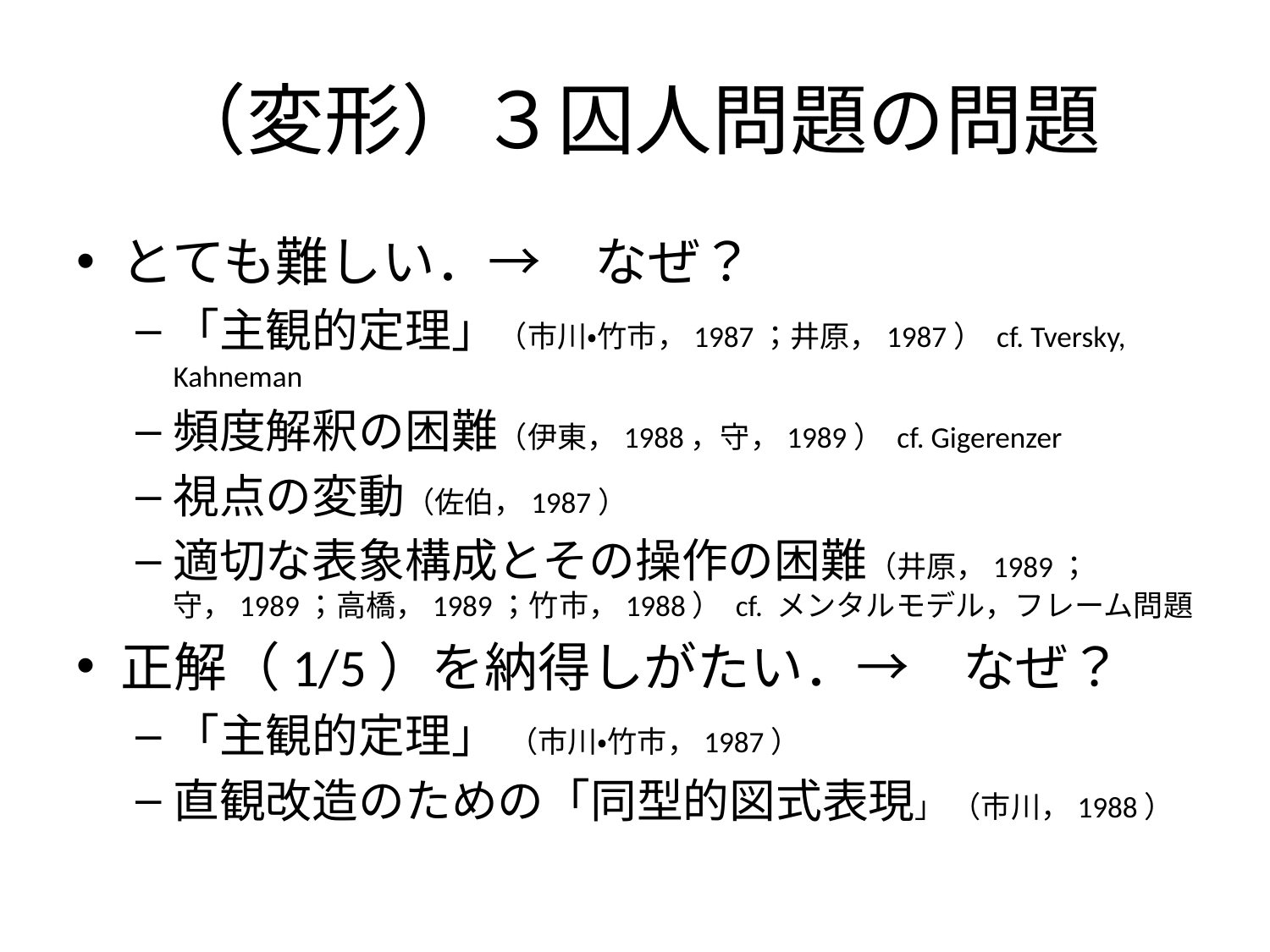

# （変形）３囚人問題の問題
とても難しい．→　なぜ？
「主観的定理」（市川・竹市，1987；井原，1987） cf. Tversky, Kahneman
頻度解釈の困難（伊東，1988，守，1989） cf. Gigerenzer
視点の変動（佐伯，1987）
適切な表象構成とその操作の困難（井原，1989；守，1989；高橋，1989；竹市，1988） cf. メンタルモデル，フレーム問題
正解（1/5）を納得しがたい．→　なぜ？
「主観的定理」 （市川・竹市，1987）
直観改造のための「同型的図式表現」 （市川，1988）